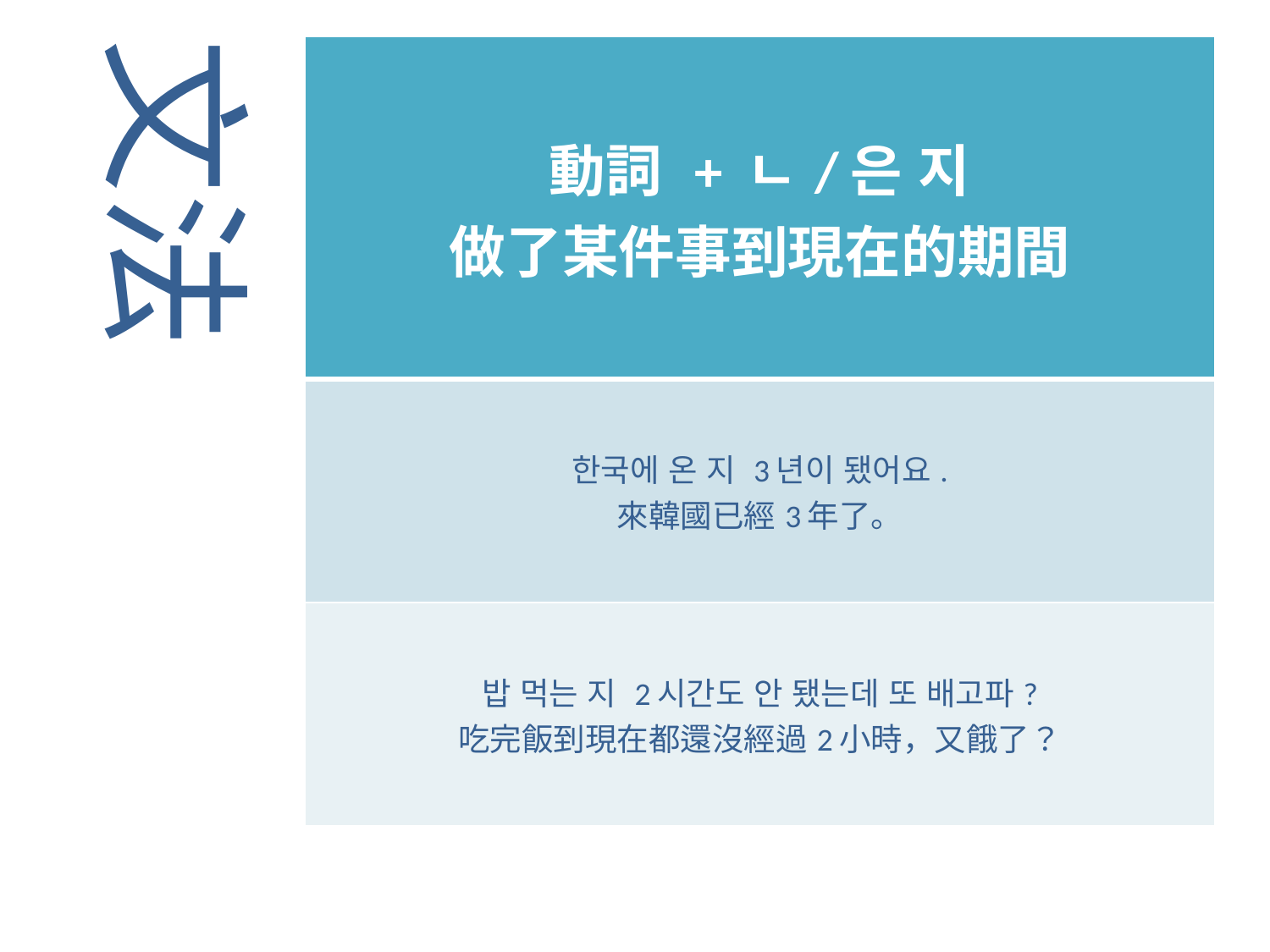

文法
| 動詞 + ㄴ/은 지 做了某件事到現在的期間 |
| --- |
| 한국에 온 지 3년이 됐어요. 來韓國已經3年了。 |
| 밥 먹는 지 2시간도 안 됐는데 또 배고파? 吃完飯到現在都還沒經過2小時，又餓了？ |